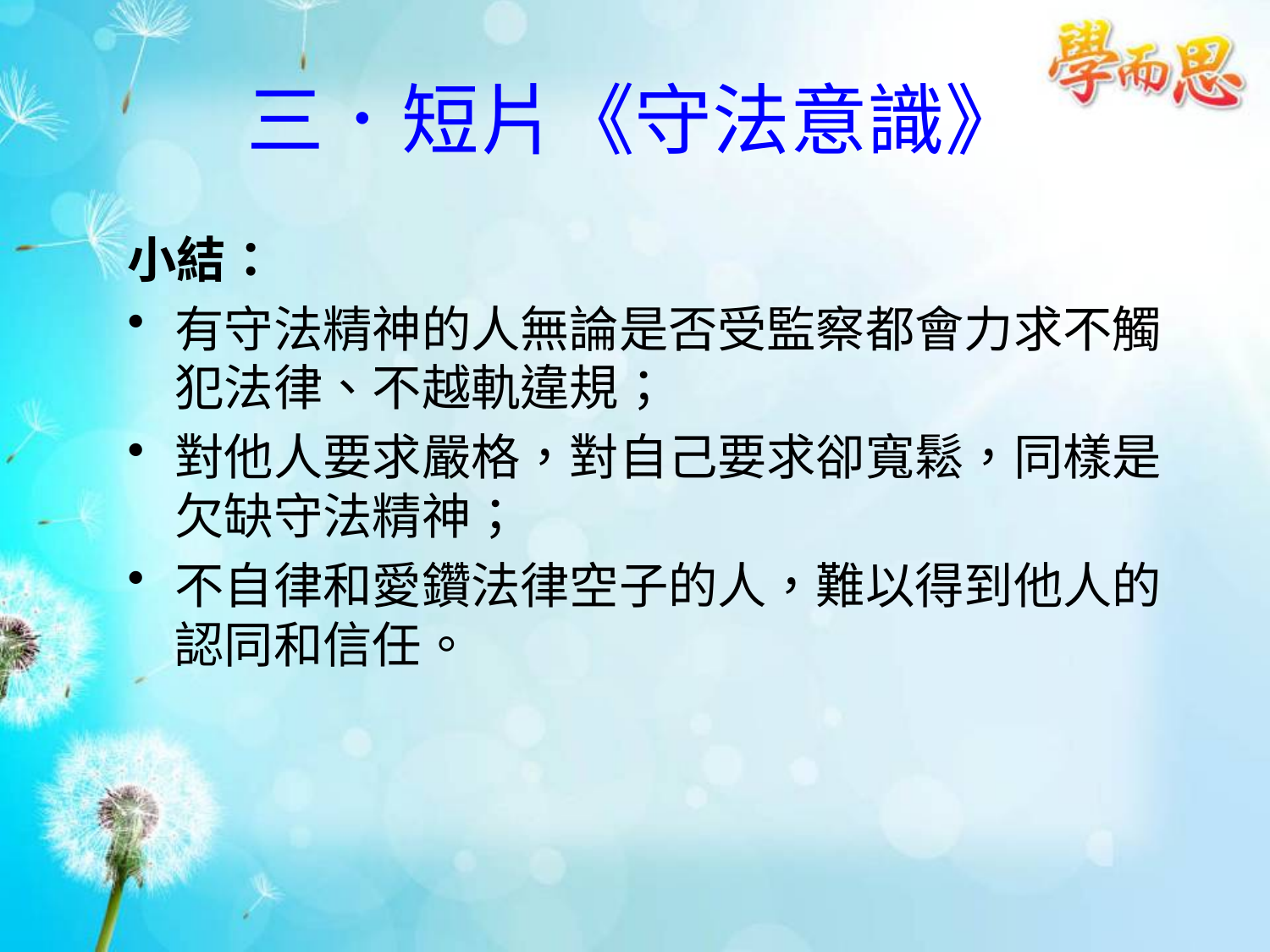

# 三．短片《守法意識》
小結：
有守法精神的人無論是否受監察都會力求不觸犯法律、不越軌違規；
對他人要求嚴格，對自己要求卻寬鬆，同樣是欠缺守法精神；
不自律和愛鑽法律空子的人，難以得到他人的認同和信任。